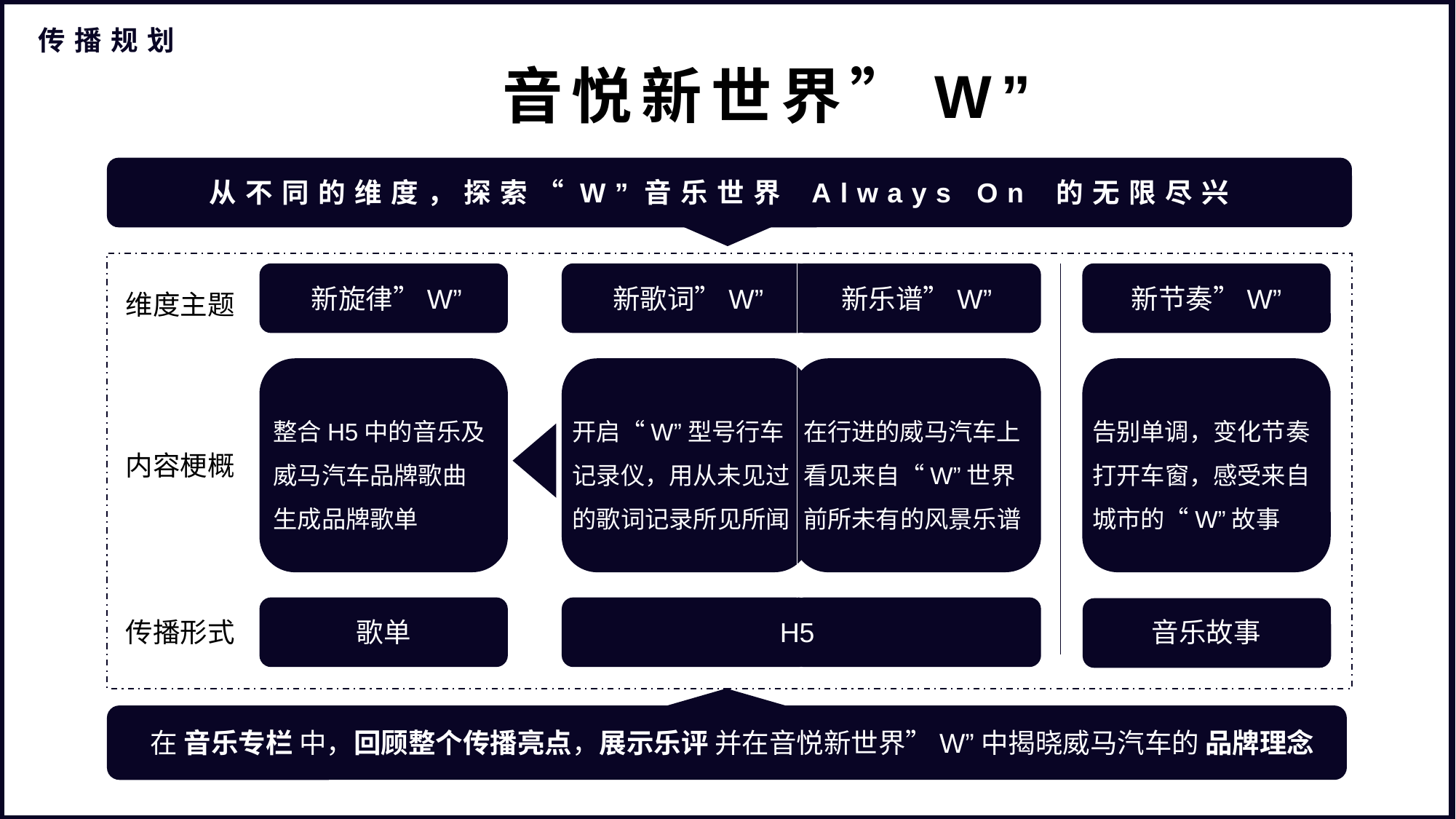

传播规划
音悦新世界”W”

从不同的维度，探索“W”音乐世界 Always On 的无限尽兴

新旋律”W”
新歌词”W”
新乐谱”W”
新节奏”W”
维度主题

整合H5中的音乐及
威马汽车品牌歌曲
生成品牌歌单
开启“W”型号行车记录仪，用从未见过的歌词记录所见所闻
在行进的威马汽车上看见来自“W”世界前所未有的风景乐谱
告别单调，变化节奏打开车窗，感受来自城市的“W”故事

内容梗概

传播形式
歌单
H5
音乐故事

在 音乐专栏 中，回顾整个传播亮点，展示乐评 并在音悦新世界”W”中揭晓威马汽车的 品牌理念